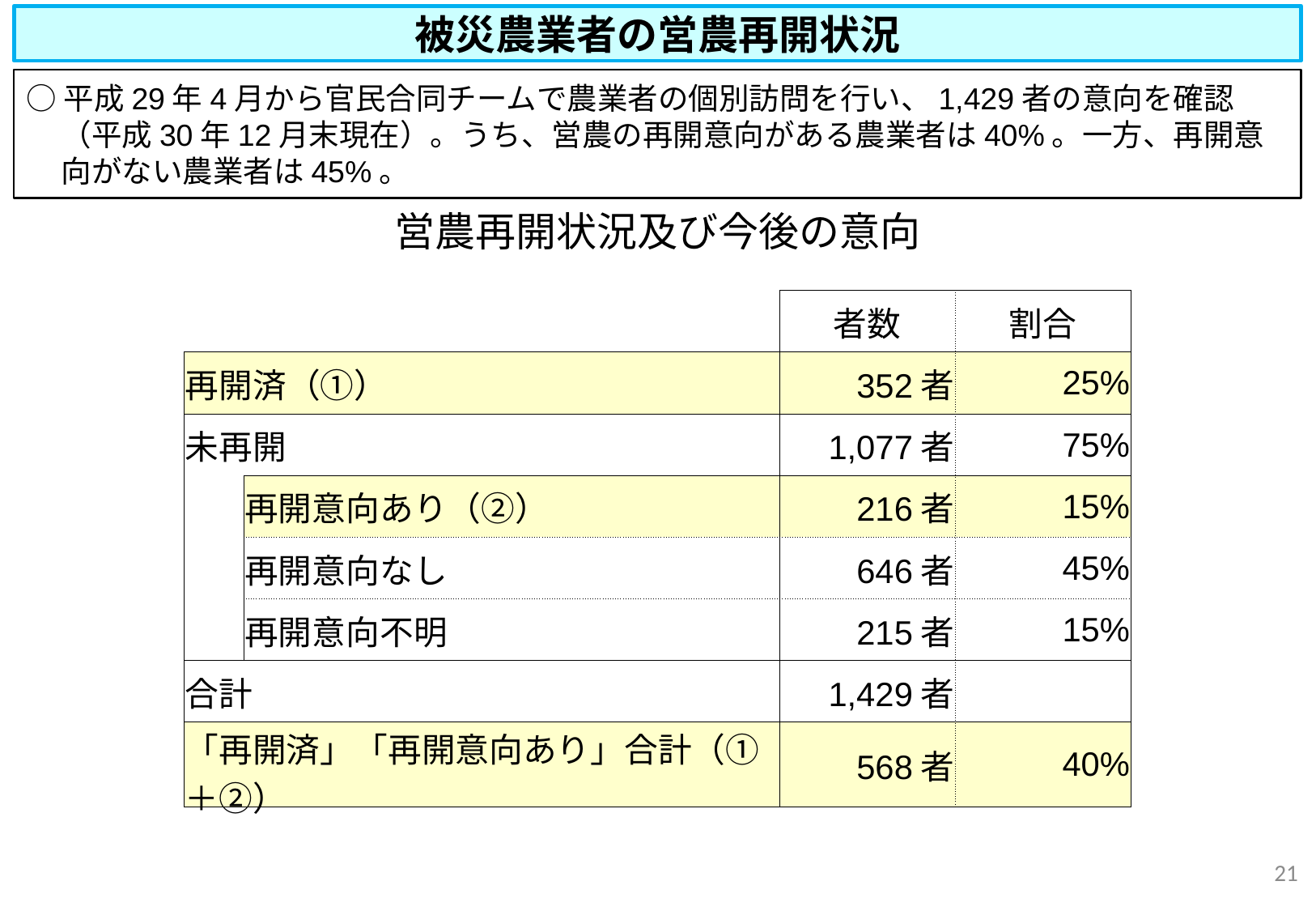

被災農業者の営農再開状況
○平成29年4月から官民合同チームで農業者の個別訪問を行い、1,429者の意向を確認（平成30年12月末現在）。うち、営農の再開意向がある農業者は40%。一方、再開意向がない農業者は45%。
営農再開状況及び今後の意向
|  |  | 者数 | 割合 |
| --- | --- | --- | --- |
| 再開済（①） |  | 352者 | 25% |
| 未再開 |  | 1,077者 | 75% |
|  | 再開意向あり（②） | 216者 | 15% |
|  | 再開意向なし | 646者 | 45% |
|  | 再開意向不明 | 215者 | 15% |
| 合計 |  | 1,429者 |  |
| 「再開済」「再開意向あり」合計（①＋②） |  | 568者 | 40% |
21